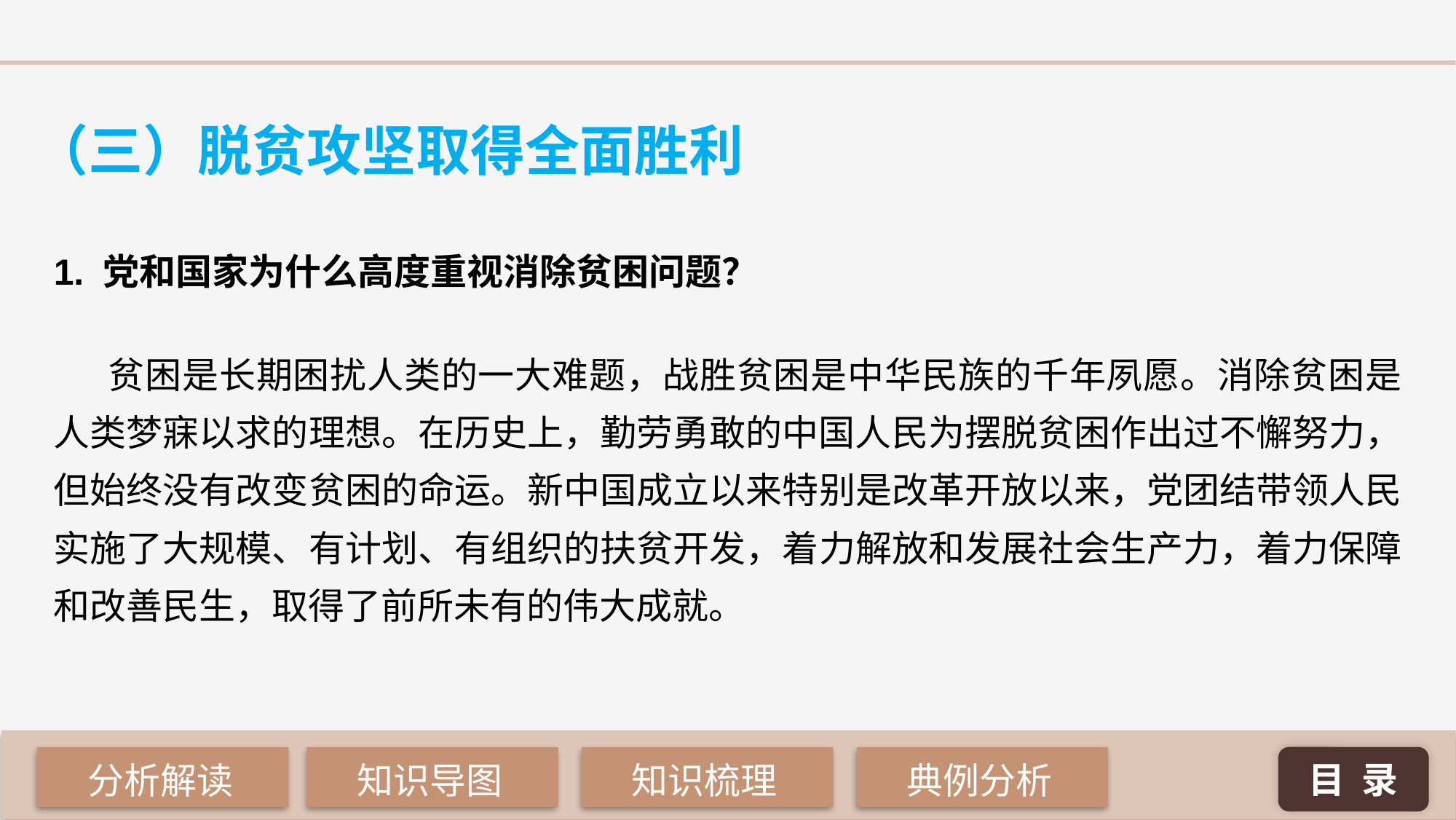

（三）脱贫攻坚取得全面胜利
1. 党和国家为什么高度重视消除贫困问题？
贫困是长期困扰人类的一大难题，战胜贫困是中华民族的千年夙愿。消除贫困是人类梦寐以求的理想。在历史上，勤劳勇敢的中国人民为摆脱贫困作出过不懈努力，但始终没有改变贫困的命运。新中国成立以来特别是改革开放以来，党团结带领人民实施了大规模、有计划、有组织的扶贫开发，着力解放和发展社会生产力，着力保障和改善民生，取得了前所未有的伟大成就。